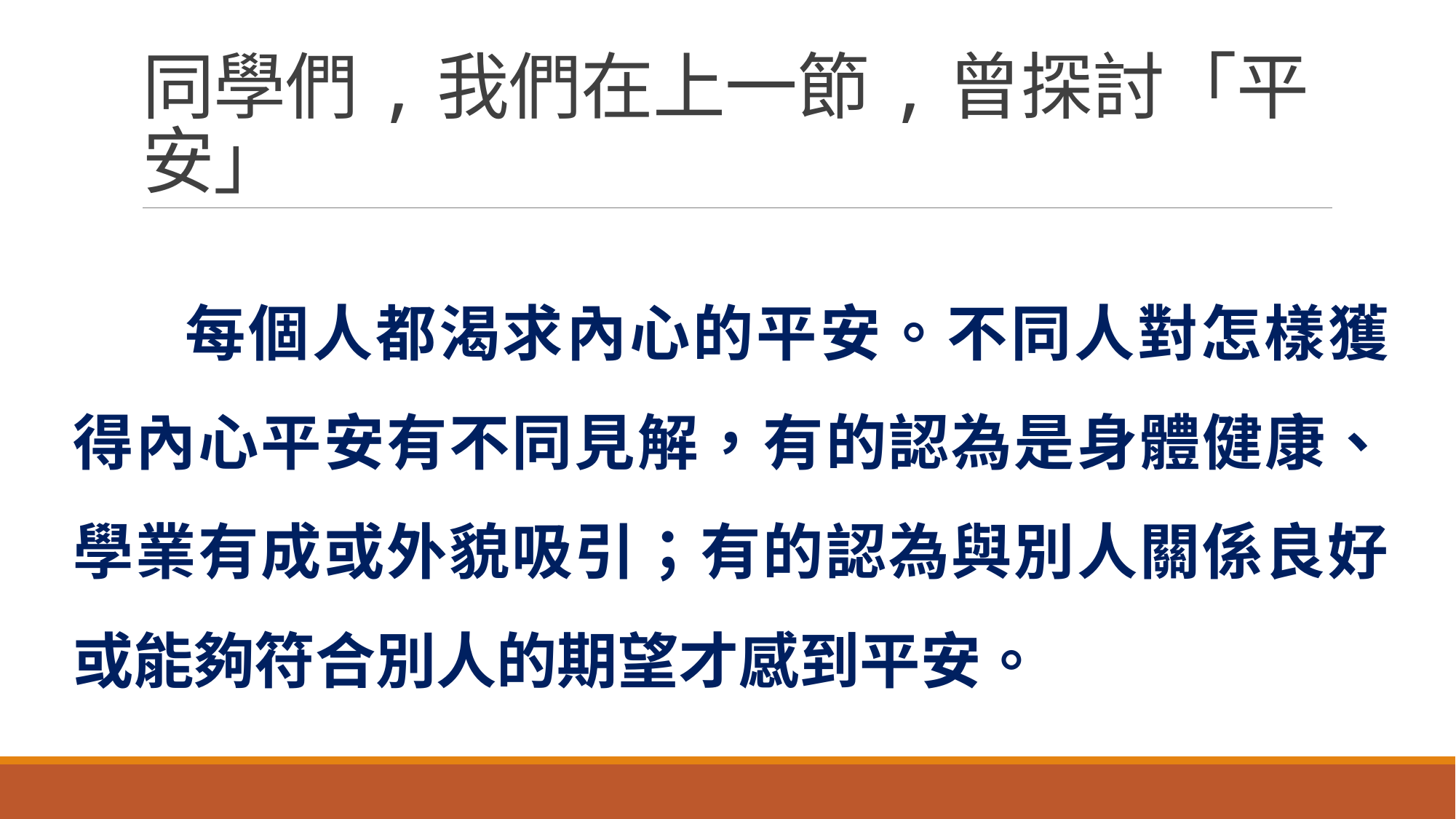

# 同學們,我們在上一節,曾探討「平安」
	每個人都渴求內心的平安。不同人對怎樣獲得內心平安有不同見解，有的認為是身體健康、學業有成或外貌吸引；有的認為與別人關係良好或能夠符合別人的期望才感到平安。